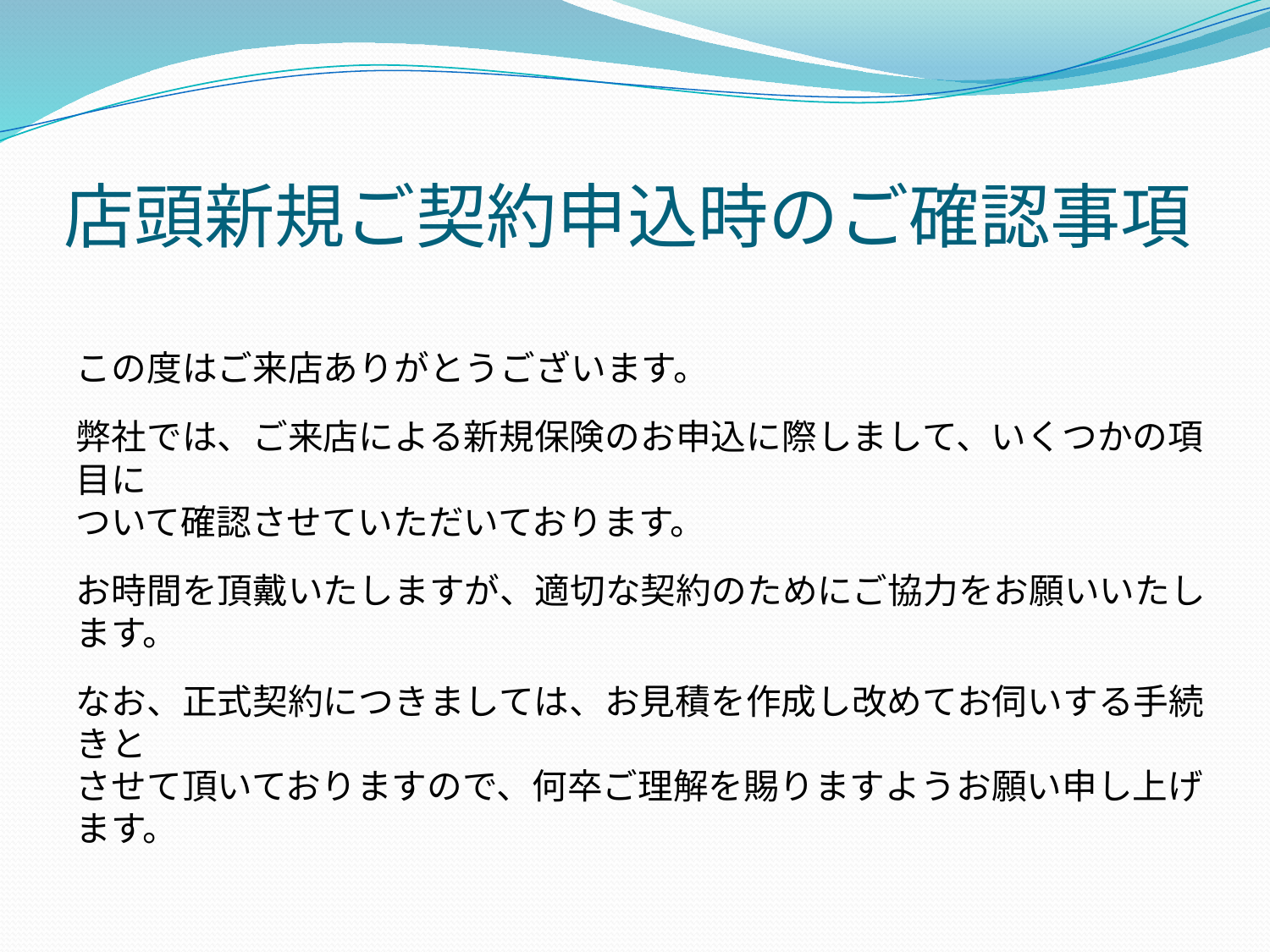

# 店頭新規ご契約申込時のご確認事項

この度はご来店ありがとうございます。
弊社では、ご来店による新規保険のお申込に際しまして、いくつかの項目に
ついて確認させていただいております。
お時間を頂戴いたしますが、適切な契約のためにご協力をお願いいたします。
なお、正式契約につきましては、お見積を作成し改めてお伺いする手続きと
させて頂いておりますので、何卒ご理解を賜りますようお願い申し上げます。